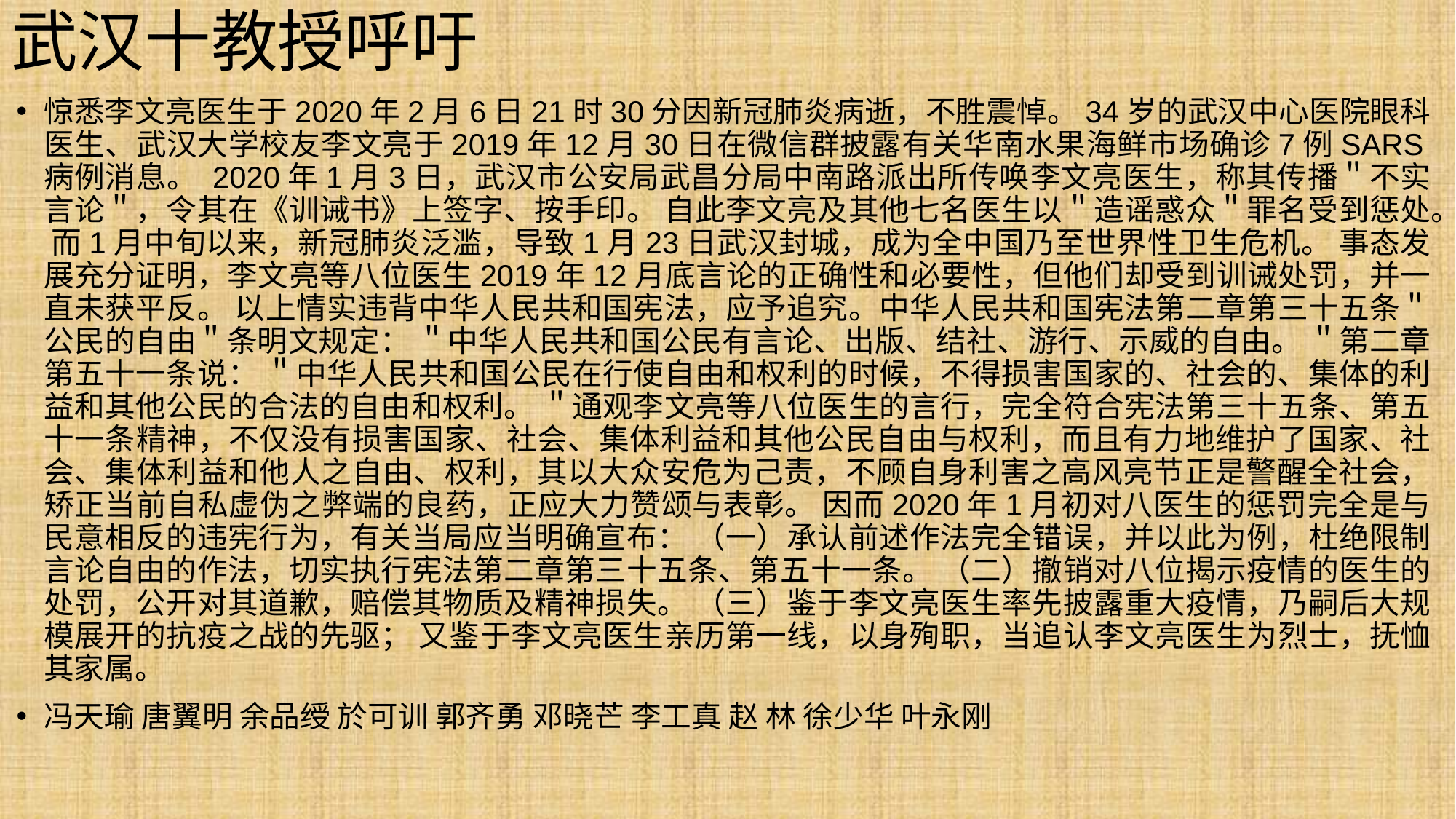

# 武汉十教授呼吁
惊悉李文亮医生于2020年2月6日21时30分因新冠肺炎病逝，不胜震悼。34岁的武汉中心医院眼科医生、武汉大学校友李文亮于2019年12月30日在微信群披露有关华南水果海鲜市场确诊7例SARS病例消息。 2020年1月3日，武汉市公安局武昌分局中南路派出所传唤李文亮医生，称其传播＂不实言论＂，令其在《训诫书》上签字、按手印。 自此李文亮及其他七名医生以＂造谣惑众＂罪名受到惩处。 而1月中旬以来，新冠肺炎泛滥，导致1月23日武汉封城，成为全中国乃至世界性卫生危机。 事态发展充分证明，李文亮等八位医生2019年12月底言论的正确性和必要性，但他们却受到训诫处罚，并一直未获平反。 以上情实违背中华人民共和国宪法，应予追究。中华人民共和国宪法第二章第三十五条＂公民的自由＂条明文规定： ＂中华人民共和国公民有言论、出版、结社、游行、示威的自由。 ＂第二章第五十一条说： ＂中华人民共和国公民在行使自由和权利的时候，不得损害国家的、社会的、集体的利益和其他公民的合法的自由和权利。 ＂通观李文亮等八位医生的言行，完全符合宪法第三十五条、第五十一条精神，不仅没有损害国家、社会、集体利益和其他公民自由与权利，而且有力地维护了国家、社会、集体利益和他人之自由、权利，其以大众安危为己责，不顾自身利害之高风亮节正是警醒全社会，矫正当前自私虚伪之弊端的良药，正应大力赞颂与表彰。 因而2020年1月初对八医生的惩罚完全是与民意相反的违宪行为，有关当局应当明确宣布： （一）承认前述作法完全错误，并以此为例，杜绝限制言论自由的作法，切实执行宪法第二章第三十五条、第五十一条。 （二）撤销对八位揭示疫情的医生的处罚，公开对其道歉，赔偿其物质及精神损失。 （三）鉴于李文亮医生率先披露重大疫情，乃嗣后大规模展开的抗疫之战的先驱； 又鉴于李文亮医生亲历第一线，以身殉职，当追认李文亮医生为烈士，抚恤其家属。
冯天瑜 唐翼明 余品绶 於可训 郭齐勇 邓晓芒 李工真 赵 林 徐少华 叶永刚